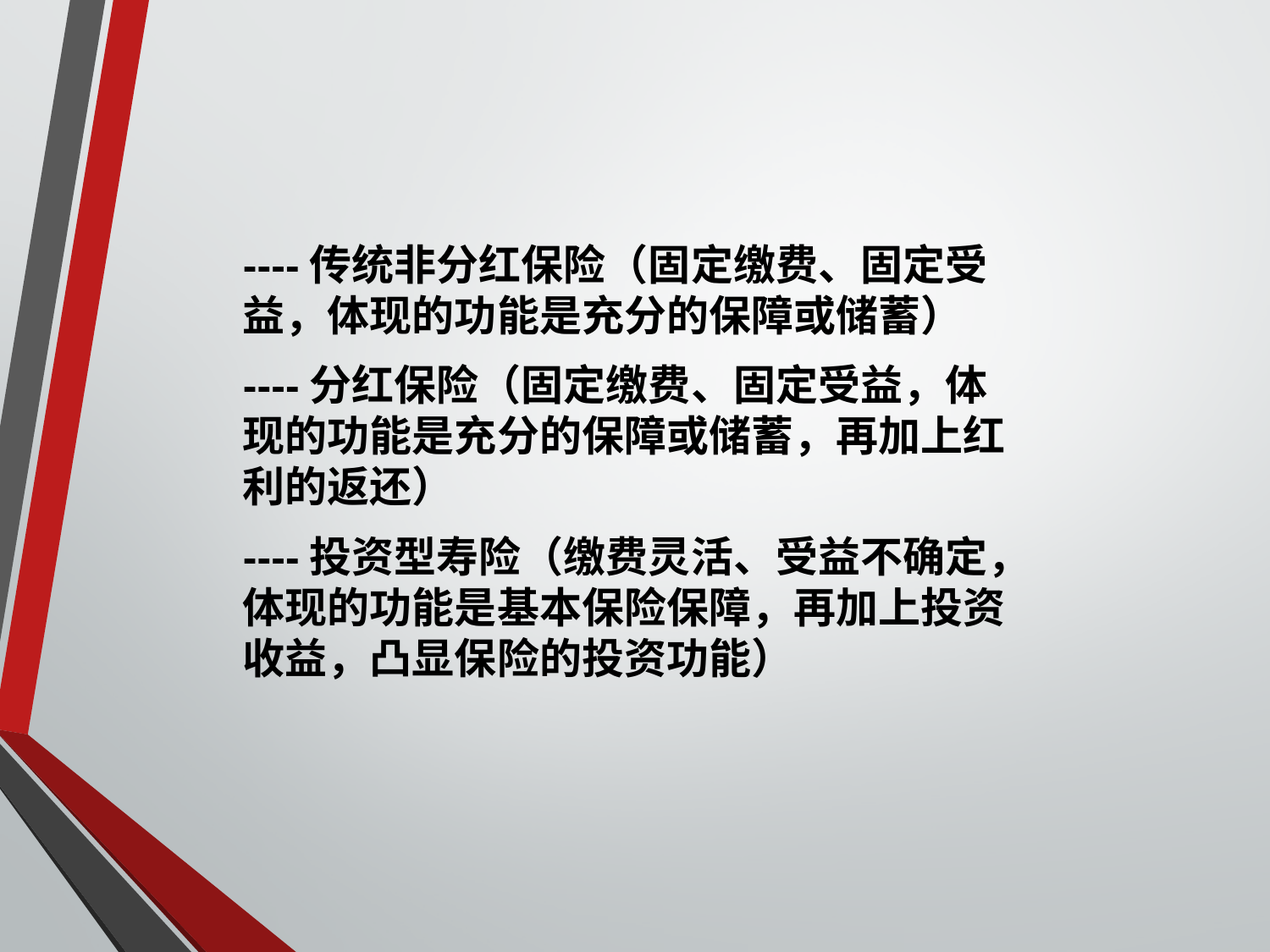

----传统非分红保险（固定缴费、固定受益，体现的功能是充分的保障或储蓄）
----分红保险（固定缴费、固定受益，体现的功能是充分的保障或储蓄，再加上红利的返还）
----投资型寿险（缴费灵活、受益不确定，体现的功能是基本保险保障，再加上投资收益，凸显保险的投资功能）